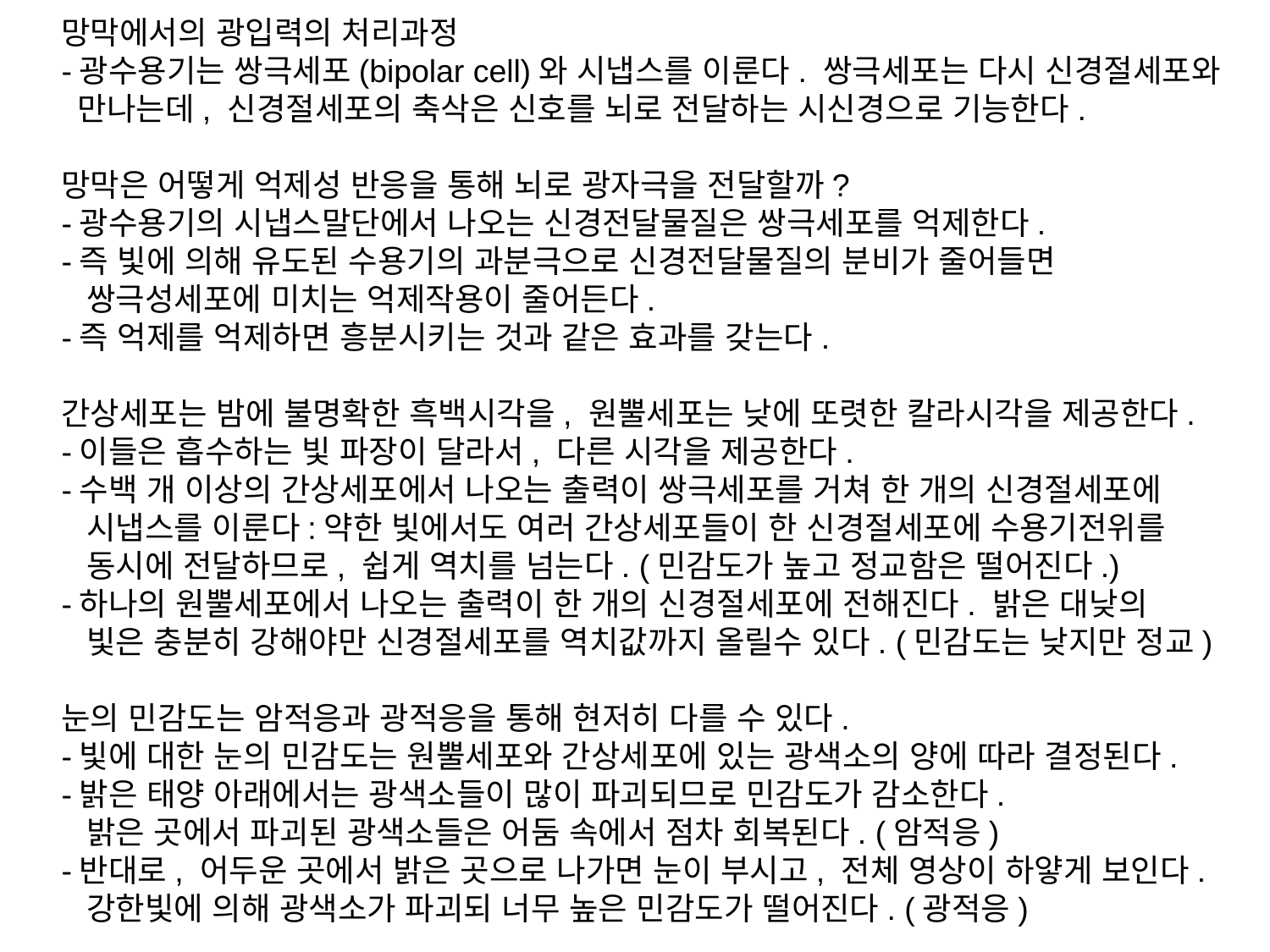

망막에서의 광입력의 처리과정
-광수용기는 쌍극세포(bipolar cell)와 시냅스를 이룬다. 쌍극세포는 다시 신경절세포와
 만나는데, 신경절세포의 축삭은 신호를 뇌로 전달하는 시신경으로 기능한다.

망막은 어떻게 억제성 반응을 통해 뇌로 광자극을 전달할까?
-광수용기의 시냅스말단에서 나오는 신경전달물질은 쌍극세포를 억제한다.
-즉 빛에 의해 유도된 수용기의 과분극으로 신경전달물질의 분비가 줄어들면
  쌍극성세포에 미치는 억제작용이 줄어든다.
-즉 억제를 억제하면 흥분시키는 것과 같은 효과를 갖는다.

간상세포는 밤에 불명확한 흑백시각을, 원뿔세포는 낮에 또렷한 칼라시각을 제공한다.
-이들은 흡수하는 빛 파장이 달라서, 다른 시각을 제공한다.
-수백 개 이상의 간상세포에서 나오는 출력이 쌍극세포를 거쳐 한 개의 신경절세포에
  시냅스를 이룬다:약한 빛에서도 여러 간상세포들이 한 신경절세포에 수용기전위를
  동시에 전달하므로, 쉽게 역치를 넘는다. (민감도가 높고 정교함은 떨어진다.)
-하나의 원뿔세포에서 나오는 출력이 한 개의 신경절세포에 전해진다. 밝은 대낮의
  빛은 충분히 강해야만 신경절세포를 역치값까지 올릴수 있다. (민감도는 낮지만 정교)

눈의 민감도는 암적응과 광적응을 통해 현저히 다를 수 있다.
-빛에 대한 눈의 민감도는 원뿔세포와 간상세포에 있는 광색소의 양에 따라 결정된다.
-밝은 태양 아래에서는 광색소들이 많이 파괴되므로 민감도가 감소한다.
  밝은 곳에서 파괴된 광색소들은 어둠 속에서 점차 회복된다. (암적응)
-반대로, 어두운 곳에서 밝은 곳으로 나가면 눈이 부시고, 전체 영상이 하얗게 보인다.
  강한빛에 의해 광색소가 파괴되 너무 높은 민감도가 떨어진다. (광적응)